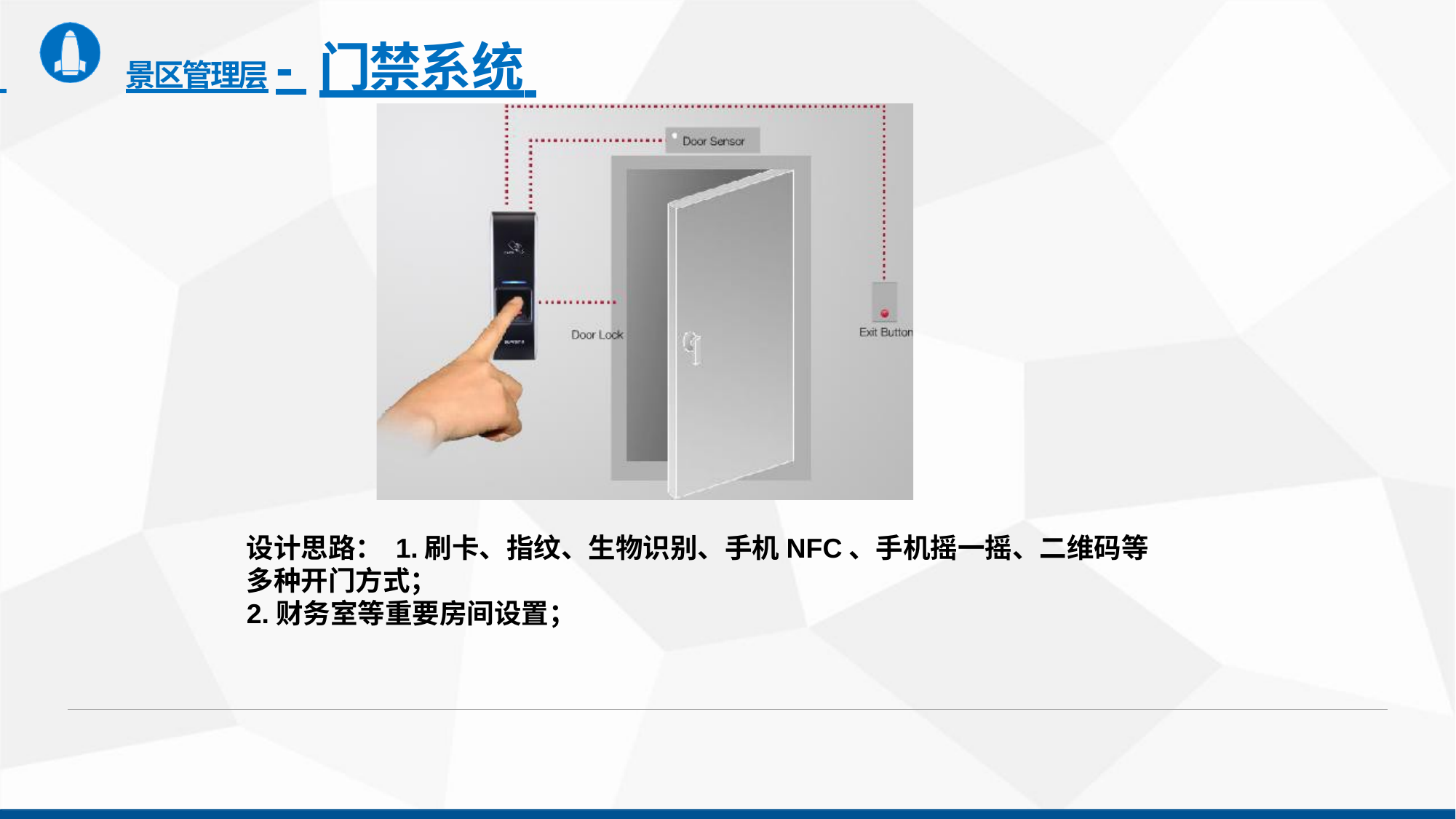

# 景区管理层- 门禁系统

设计思路： 1.刷卡、指纹、生物识别、手机NFC、手机摇一摇、二维码等多种开门方式；
2.财务室等重要房间设置；